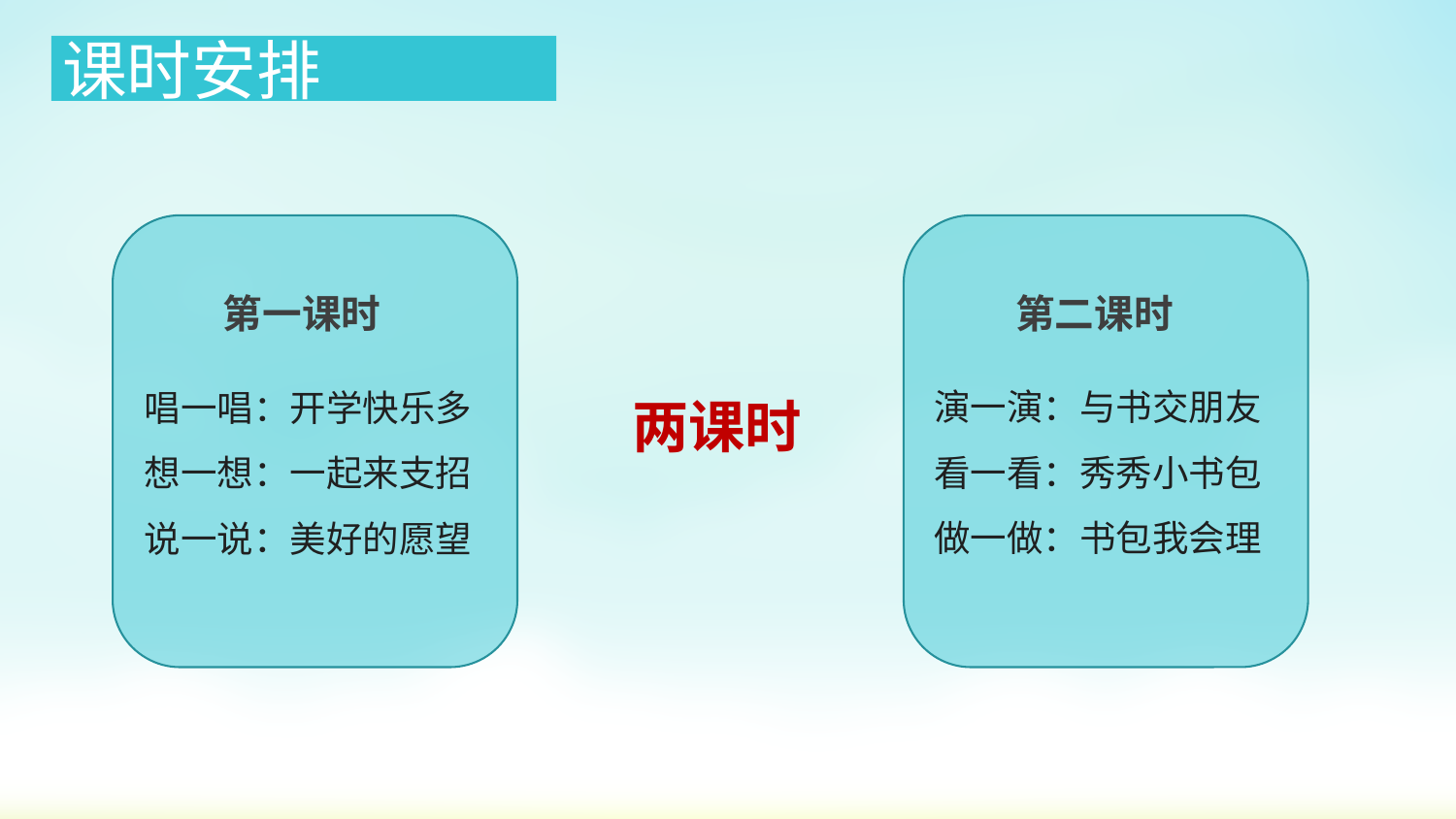

课时安排

第一课时
唱一唱：开学快乐多
想一想：一起来支招
说一说：美好的愿望
第二课时
演一演：与书交朋友
看一看：秀秀小书包
做一做：书包我会理
两课时